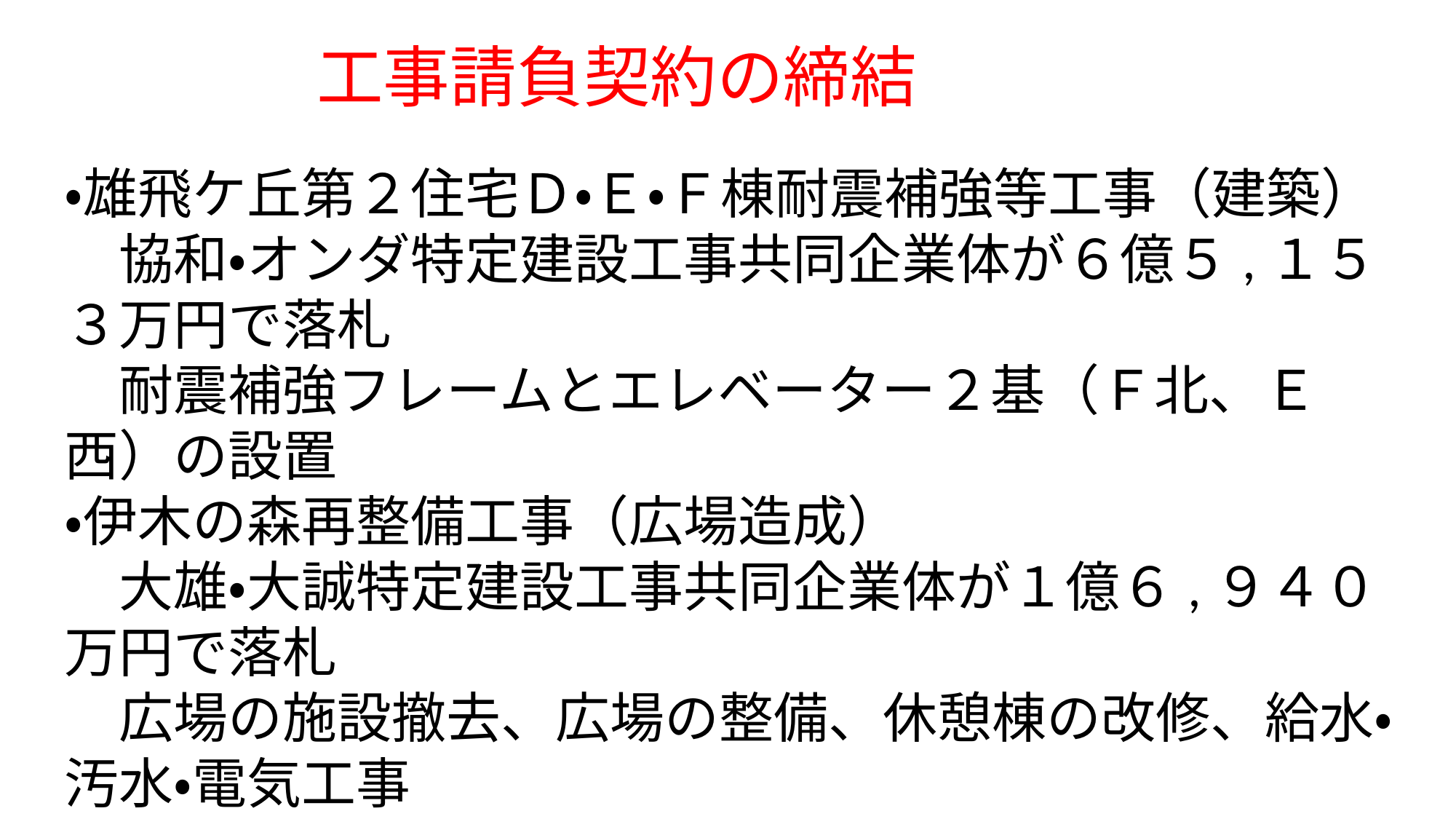

工事請負契約の締結
・雄飛ケ丘第２住宅Ｄ・Ｅ・Ｆ棟耐震補強等工事（建築）
　協和・オンダ特定建設工事共同企業体が６億５,１５３万円で落札
　耐震補強フレームとエレベーター２基（Ｆ北、Ｅ西）の設置
・伊木の森再整備工事（広場造成）
　大雄・大誠特定建設工事共同企業体が１億６,９４０万円で落札
　広場の施設撤去、広場の整備、休憩棟の改修、給水・汚水・電気工事